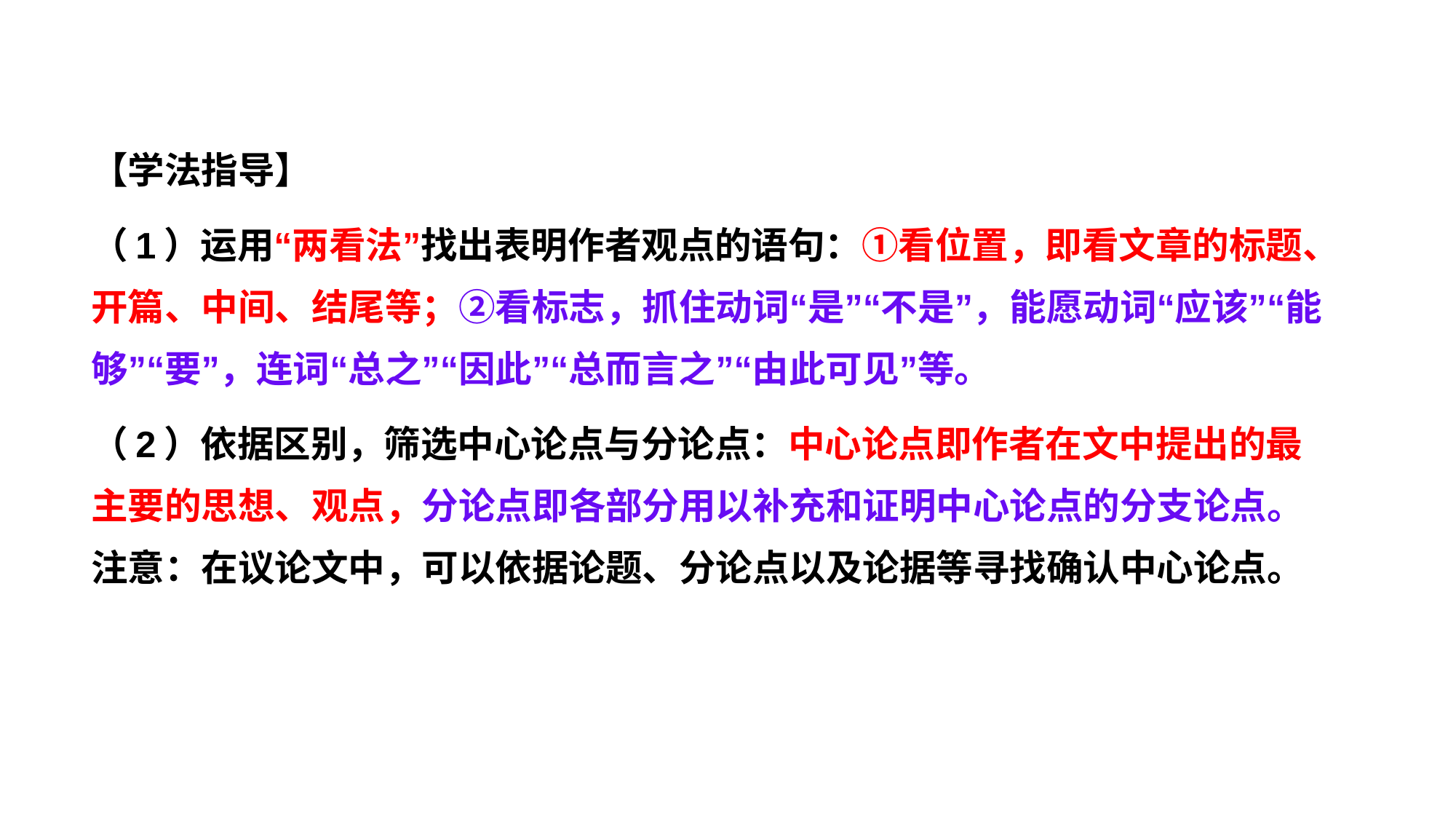

【学法指导】
（1）运用“两看法”找出表明作者观点的语句：①看位置，即看文章的标题、开篇、中间、结尾等；②看标志，抓住动词“是”“不是”，能愿动词“应该”“能够”“要”，连词“总之”“因此”“总而言之”“由此可见”等。
（2）依据区别，筛选中心论点与分论点：中心论点即作者在文中提出的最主要的思想、观点，分论点即各部分用以补充和证明中心论点的分支论点。注意：在议论文中，可以依据论题、分论点以及论据等寻找确认中心论点。